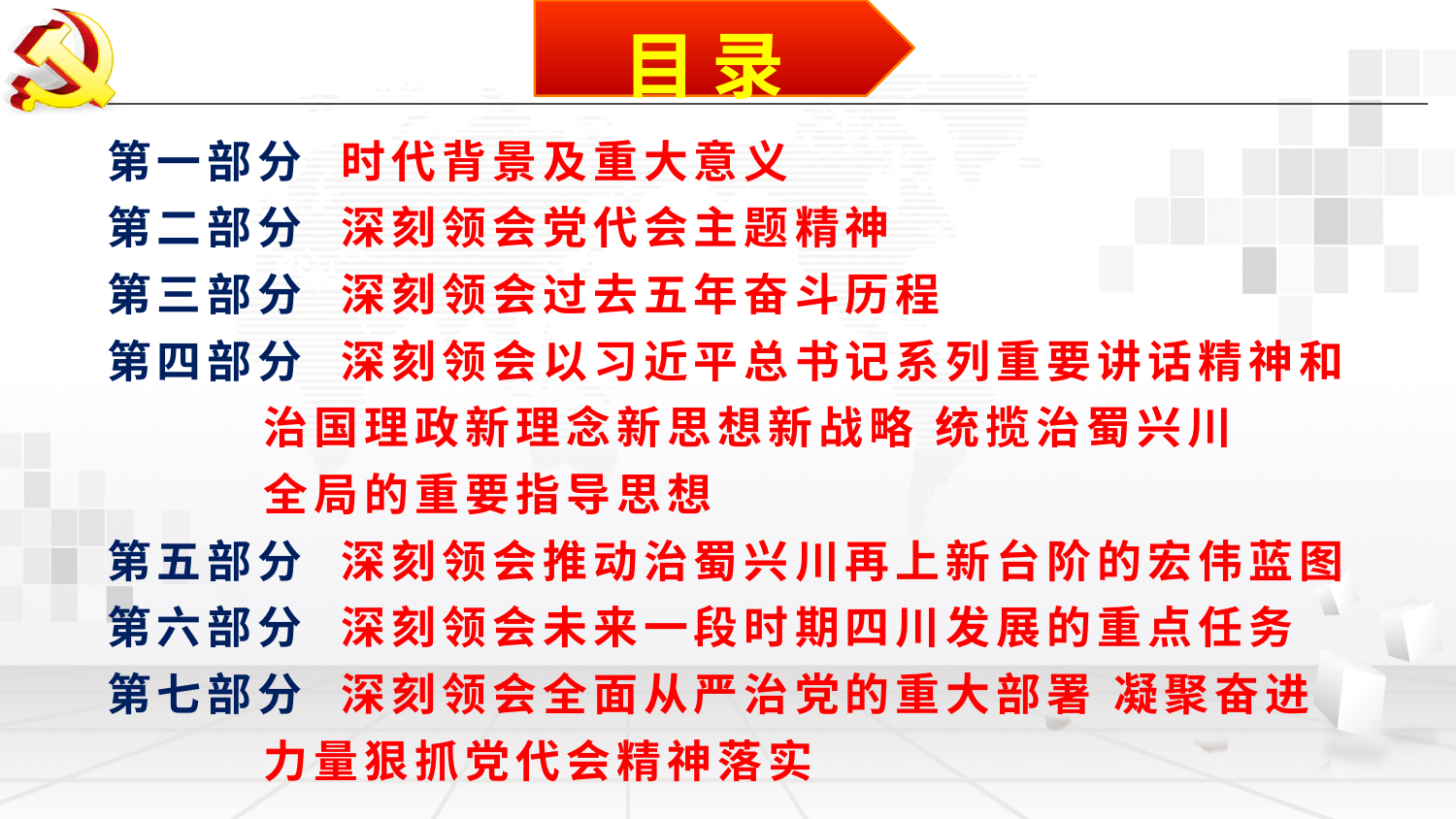

目 录

第一部分  时代背景及重大意义
第二部分  深刻领会党代会主题精神
第三部分  深刻领会过去五年奋斗历程
第四部分  深刻领会以习近平总书记系列重要讲话精神和
         治国理政新理念新思想新战略 统揽治蜀兴川
         全局的重要指导思想
第五部分  深刻领会推动治蜀兴川再上新台阶的宏伟蓝图
第六部分  深刻领会未来一段时期四川发展的重点任务
第七部分  深刻领会全面从严治党的重大部署 凝聚奋进
         力量狠抓党代会精神落实